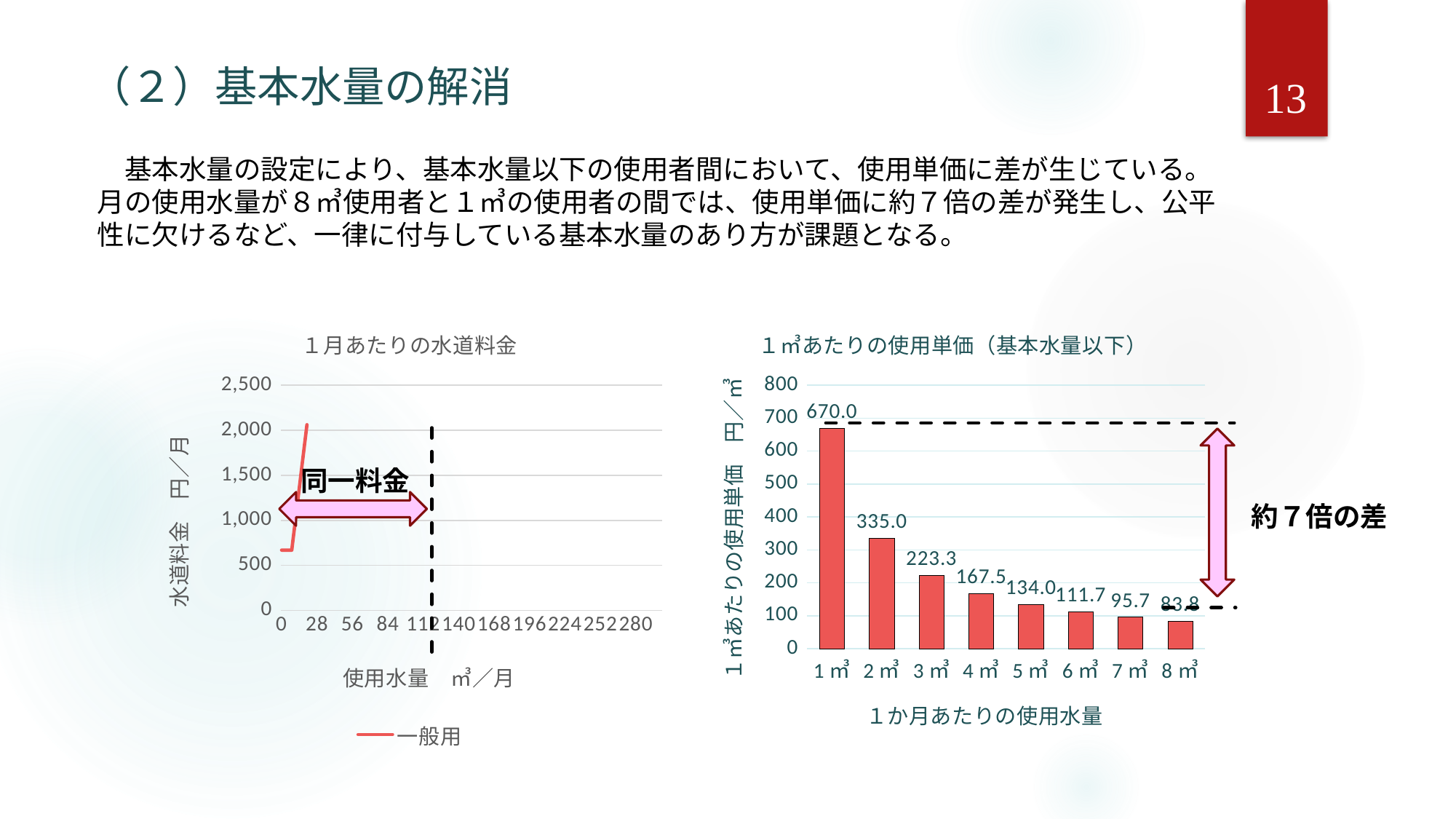

13
# （２）基本水量の解消
　基本水量の設定により、基本水量以下の使用者間において、使用単価に差が生じている。
月の使用水量が８㎥使用者と１㎥の使用者の間では、使用単価に約７倍の差が発生し、公平
性に欠けるなど、一律に付与している基本水量のあり方が課題となる。

[unsupported chart]

### Chart: １㎥あたりの使用単価（基本水量以下）

| Category |  |
|---|---|
| 1㎥ | 670.0 |
| 2㎥ | 335.0 |
| 3㎥ | 223.3 |
| 4㎥ | 167.5 |
| 5㎥ | 134.0 |
| 6㎥ | 111.7 |
| 7㎥ | 95.7 |
| 8㎥ | 83.8 |
約７倍の差

同一料金